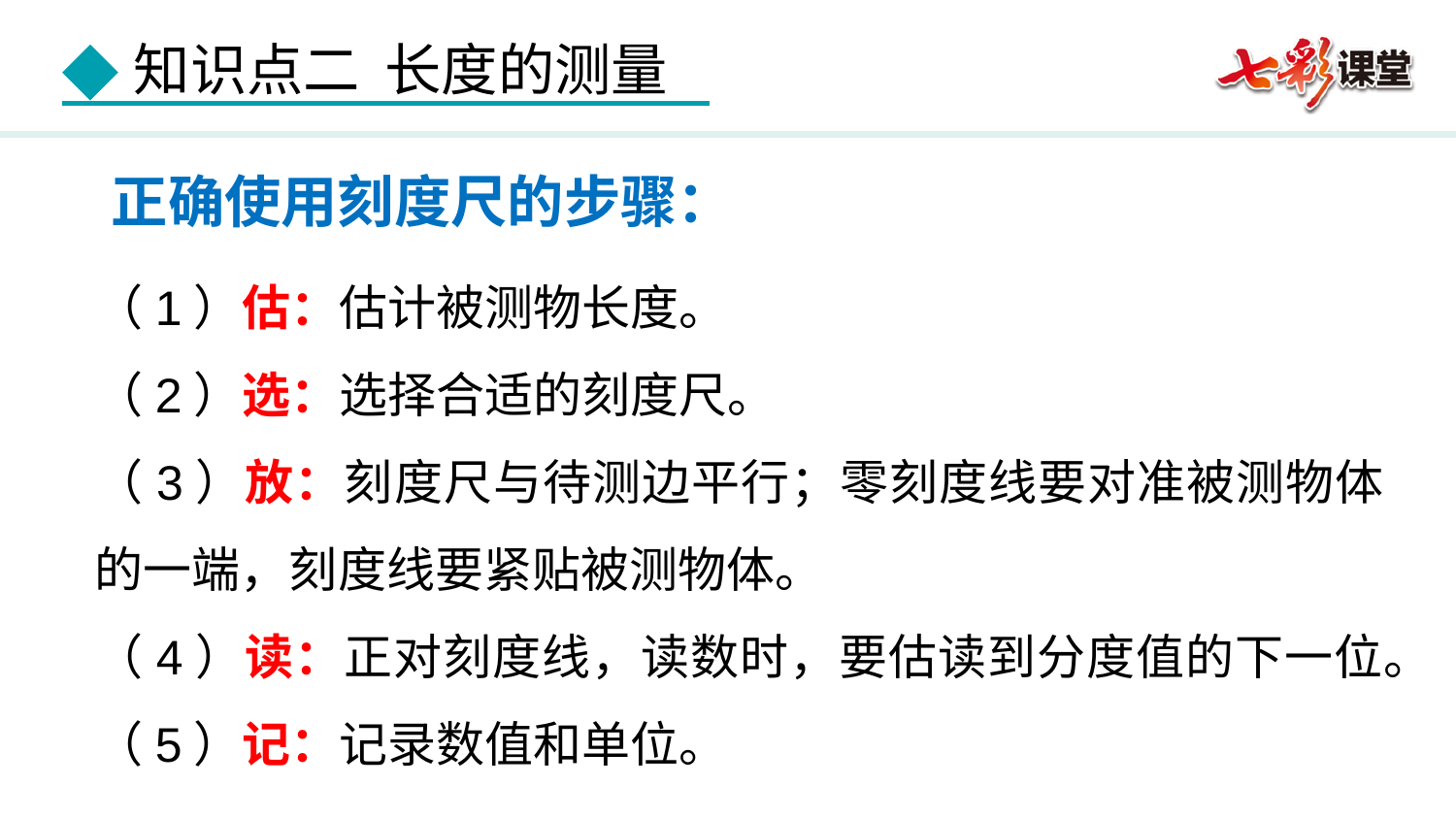

正确使用刻度尺的步骤：
（1）估：估计被测物长度。
（2）选：选择合适的刻度尺。
（3）放：刻度尺与待测边平行；零刻度线要对准被测物体的一端，刻度线要紧贴被测物体。
（4）读：正对刻度线，读数时，要估读到分度值的下一位。
（5）记：记录数值和单位。